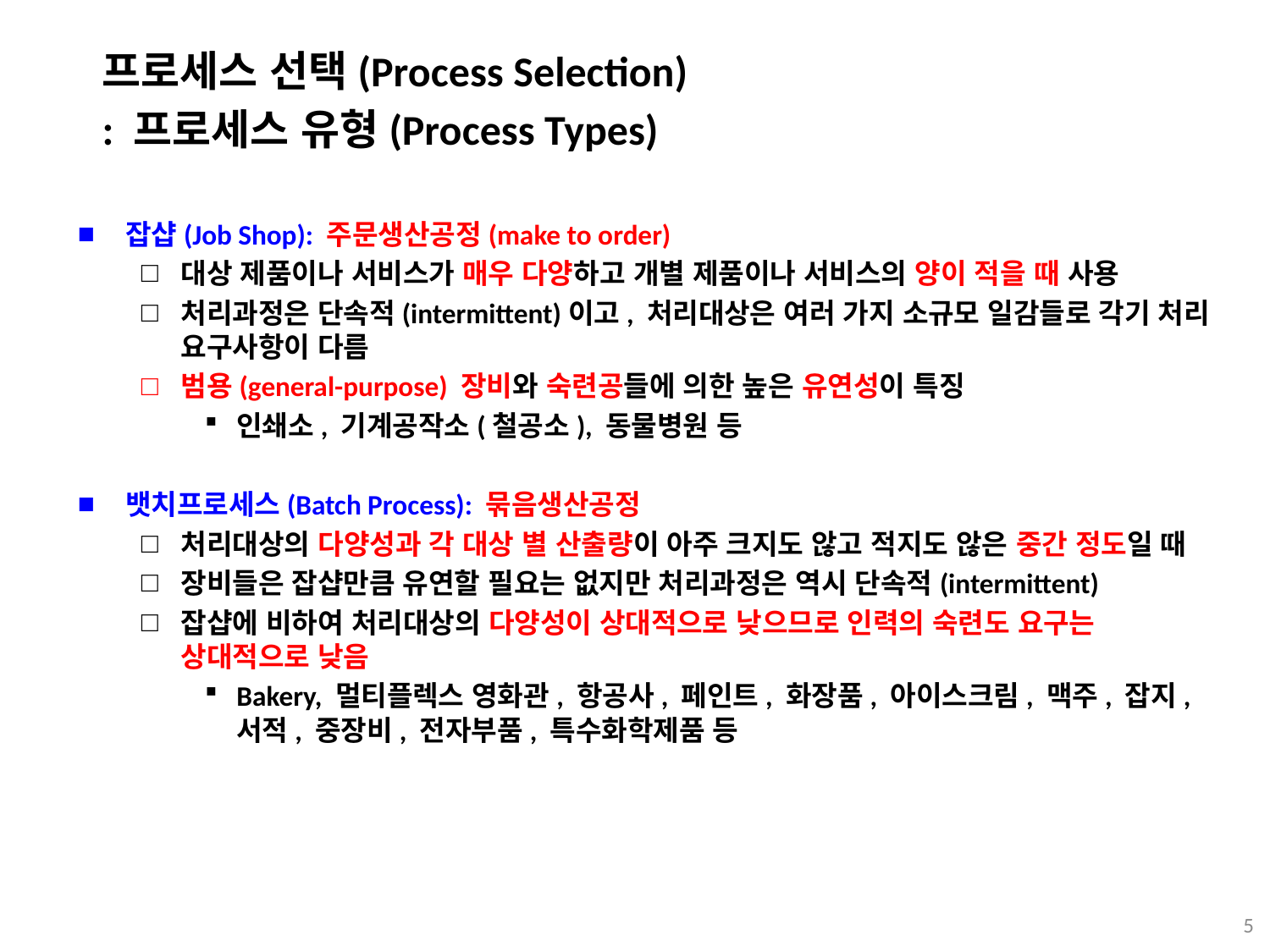

프로세스 선택(Process Selection)
: 프로세스 유형(Process Types)
잡샵(Job Shop): 주문생산공정(make to order)
대상 제품이나 서비스가 매우 다양하고 개별 제품이나 서비스의 양이 적을 때 사용
처리과정은 단속적(intermittent)이고, 처리대상은 여러 가지 소규모 일감들로 각기 처리 요구사항이 다름
범용(general-purpose) 장비와 숙련공들에 의한 높은 유연성이 특징
인쇄소, 기계공작소(철공소), 동물병원 등

뱃치프로세스(Batch Process): 묶음생산공정
처리대상의 다양성과 각 대상 별 산출량이 아주 크지도 않고 적지도 않은 중간 정도일 때
장비들은 잡샵만큼 유연할 필요는 없지만 처리과정은 역시 단속적(intermittent)
잡샵에 비하여 처리대상의 다양성이 상대적으로 낮으므로 인력의 숙련도 요구는 상대적으로 낮음
Bakery, 멀티플렉스 영화관, 항공사, 페인트, 화장품, 아이스크림, 맥주, 잡지, 서적, 중장비, 전자부품, 특수화학제품 등

5